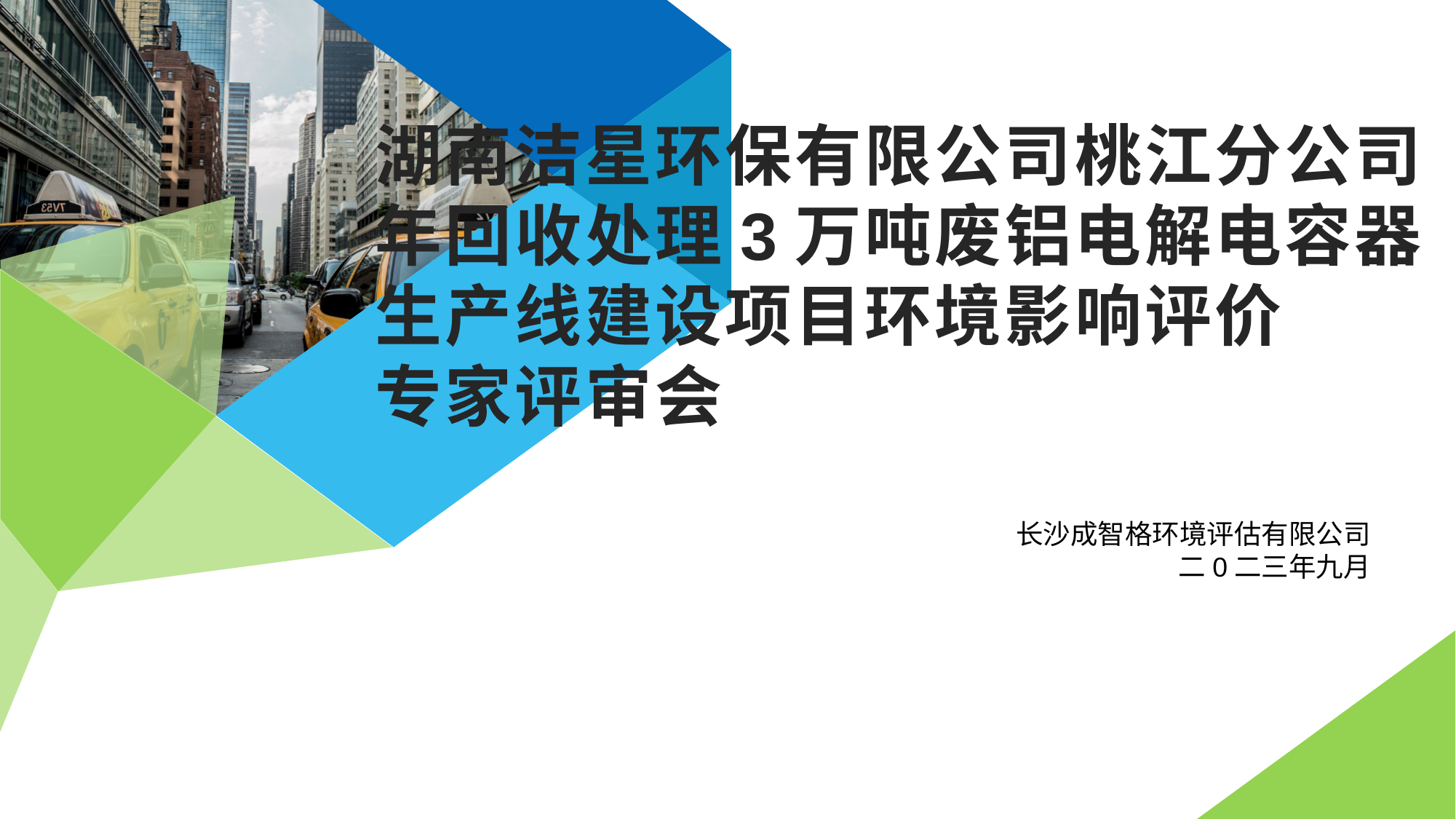

# 湖南洁星环保有限公司桃江分公司年回收处理3万吨废铝电解电容器生产线建设项目环境影响评价 专家评审会
长沙成智格环境评估有限公司
二0二三年九月